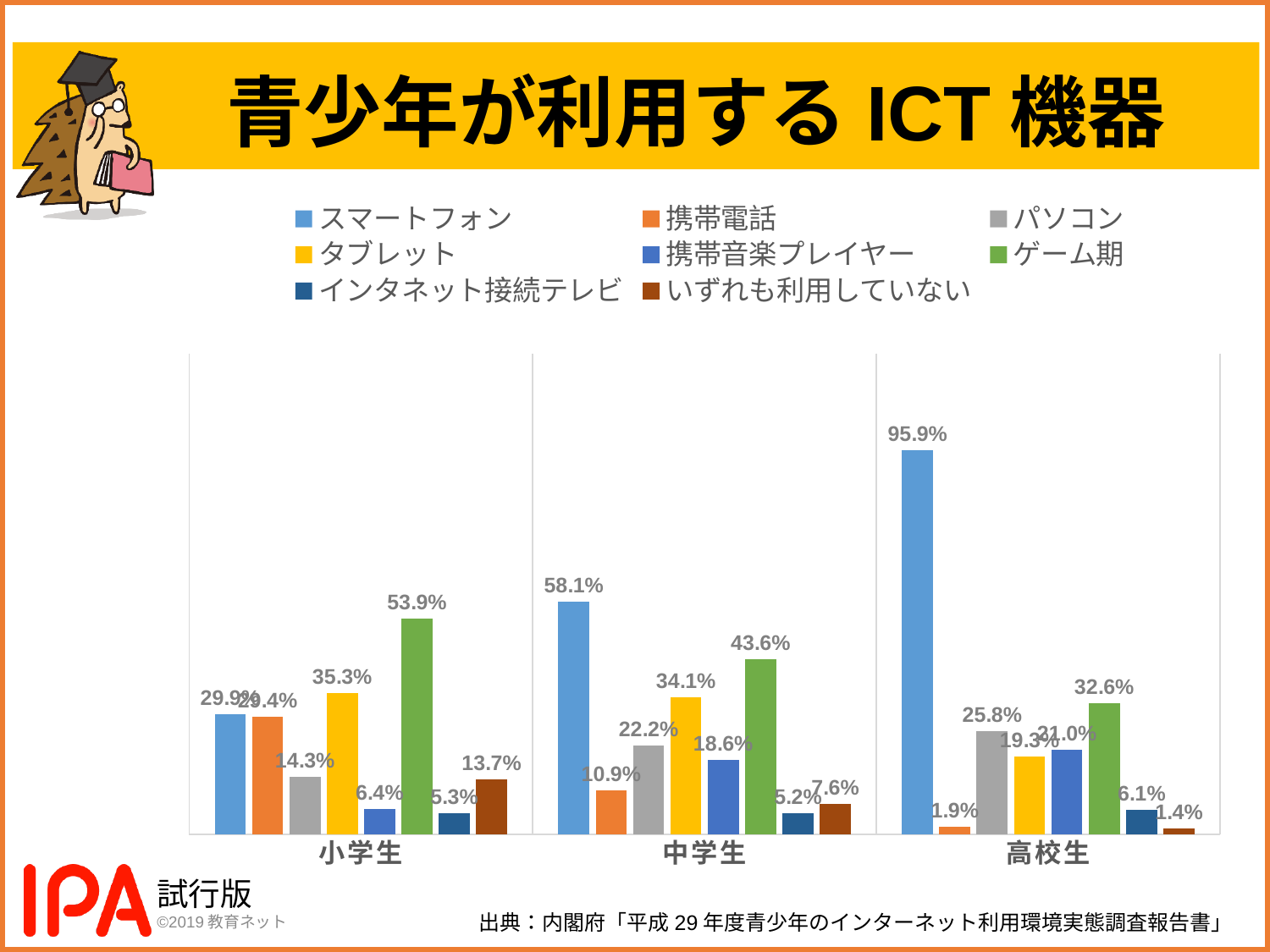

青少年が利用するICT機器

### Chart

| Category | スマートフォン | 携帯電話 | パソコン | タブレット | 携帯音楽プレイヤー | ゲーム期 | インタネット接続テレビ | いずれも利用していない |
|---|---|---|---|---|---|---|---|---|
| 小学生 | 0.299 | 0.294 | 0.143 | 0.353 | 0.064 | 0.539 | 0.053 | 0.137 |
| 中学生 | 0.581 | 0.109 | 0.222 | 0.341 | 0.186 | 0.436 | 0.052 | 0.076 |
| 高校生 | 0.959 | 0.019 | 0.258 | 0.193 | 0.21 | 0.326 | 0.061 | 0.014 |
出典：内閣府「平成29年度青少年のインターネット利用環境実態調査報告書」